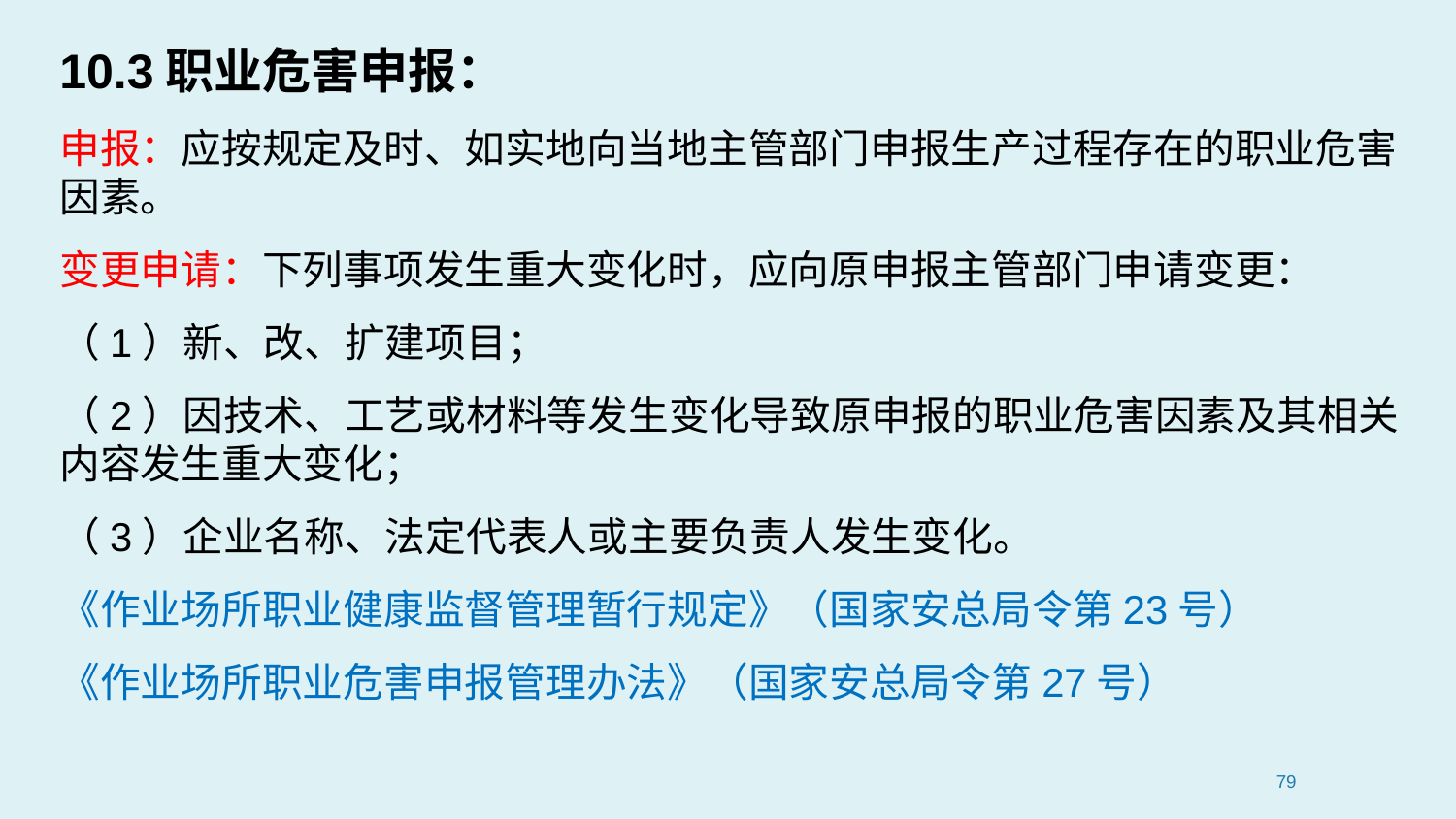

10.3职业危害申报：
申报：应按规定及时、如实地向当地主管部门申报生产过程存在的职业危害因素。
变更申请：下列事项发生重大变化时，应向原申报主管部门申请变更：
（1）新、改、扩建项目；
（2）因技术、工艺或材料等发生变化导致原申报的职业危害因素及其相关内容发生重大变化；
（3）企业名称、法定代表人或主要负责人发生变化。
《作业场所职业健康监督管理暂行规定》（国家安总局令第23号）
《作业场所职业危害申报管理办法》（国家安总局令第27号）
                                     79